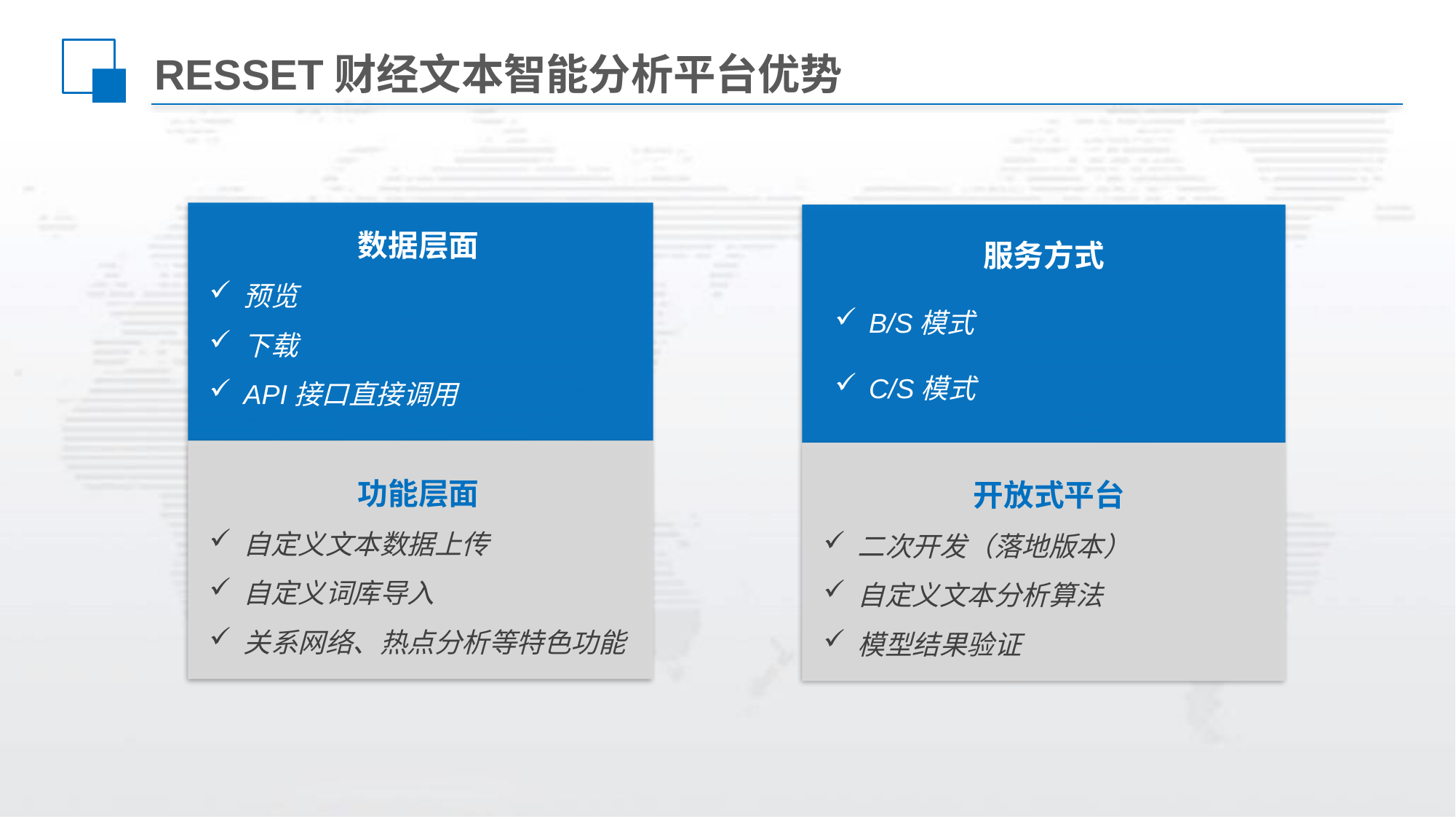

# RESSET财经文本智能分析平台优势
服务方式
B/S模式
C/S模式

数据层面
预览
下载
API接口直接调用

功能层面
自定义文本数据上传
自定义词库导入
关系网络、热点分析等特色功能

开放式平台
二次开发（落地版本）
自定义文本分析算法
模型结果验证